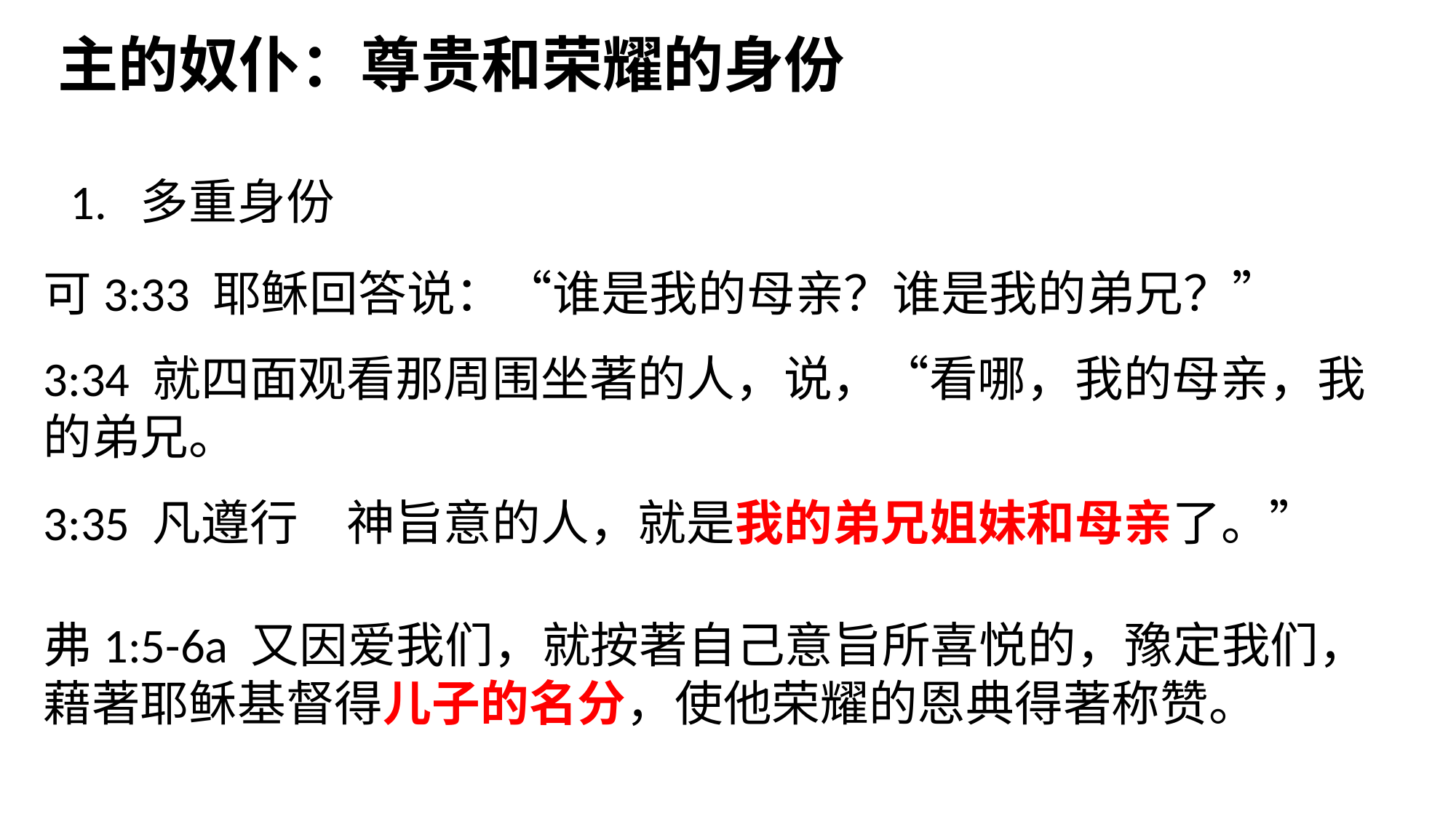

主的奴仆：尊贵和荣耀的身份
1.  多重身份
可3:33 耶稣回答说：“谁是我的母亲？谁是我的弟兄？”
3:34 就四面观看那周围坐著的人，说，“看哪，我的母亲，我的弟兄。
3:35 凡遵行　神旨意的人，就是我的弟兄姐妹和母亲了。”
弗1:5-6a 又因爱我们，就按著自己意旨所喜悦的，豫定我们，藉著耶稣基督得儿子的名分，使他荣耀的恩典得著称赞。